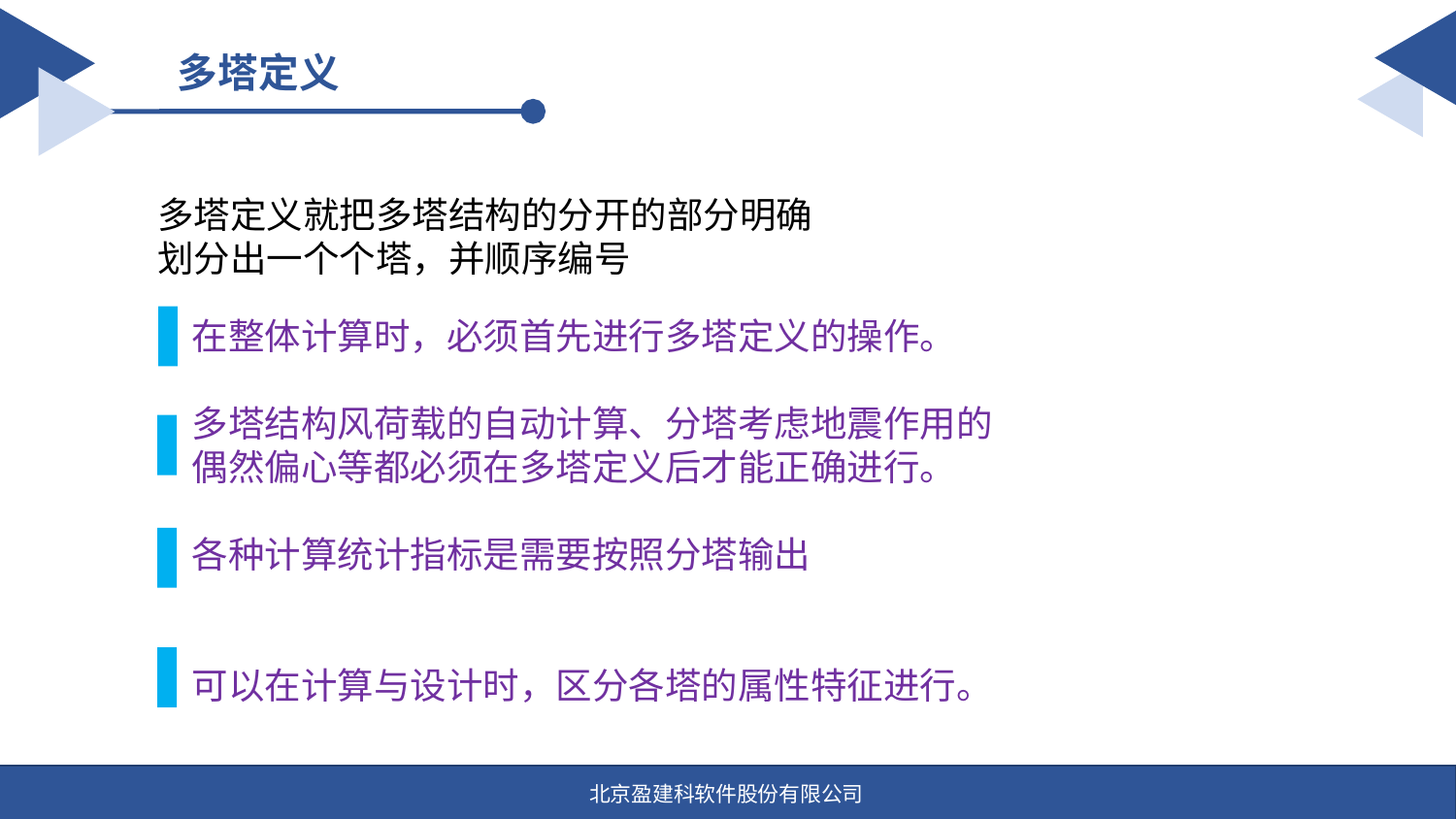

多塔定义

多塔定义就把多塔结构的分开的部分明确划分出一个个塔，并顺序编号

在整体计算时，必须首先进行多塔定义的操作。

多塔结构风荷载的自动计算、分塔考虑地震作用的偶然偏心等都必须在多塔定义后才能正确进行。

各种计算统计指标是需要按照分塔输出

可以在计算与设计时，区分各塔的属性特征进行。